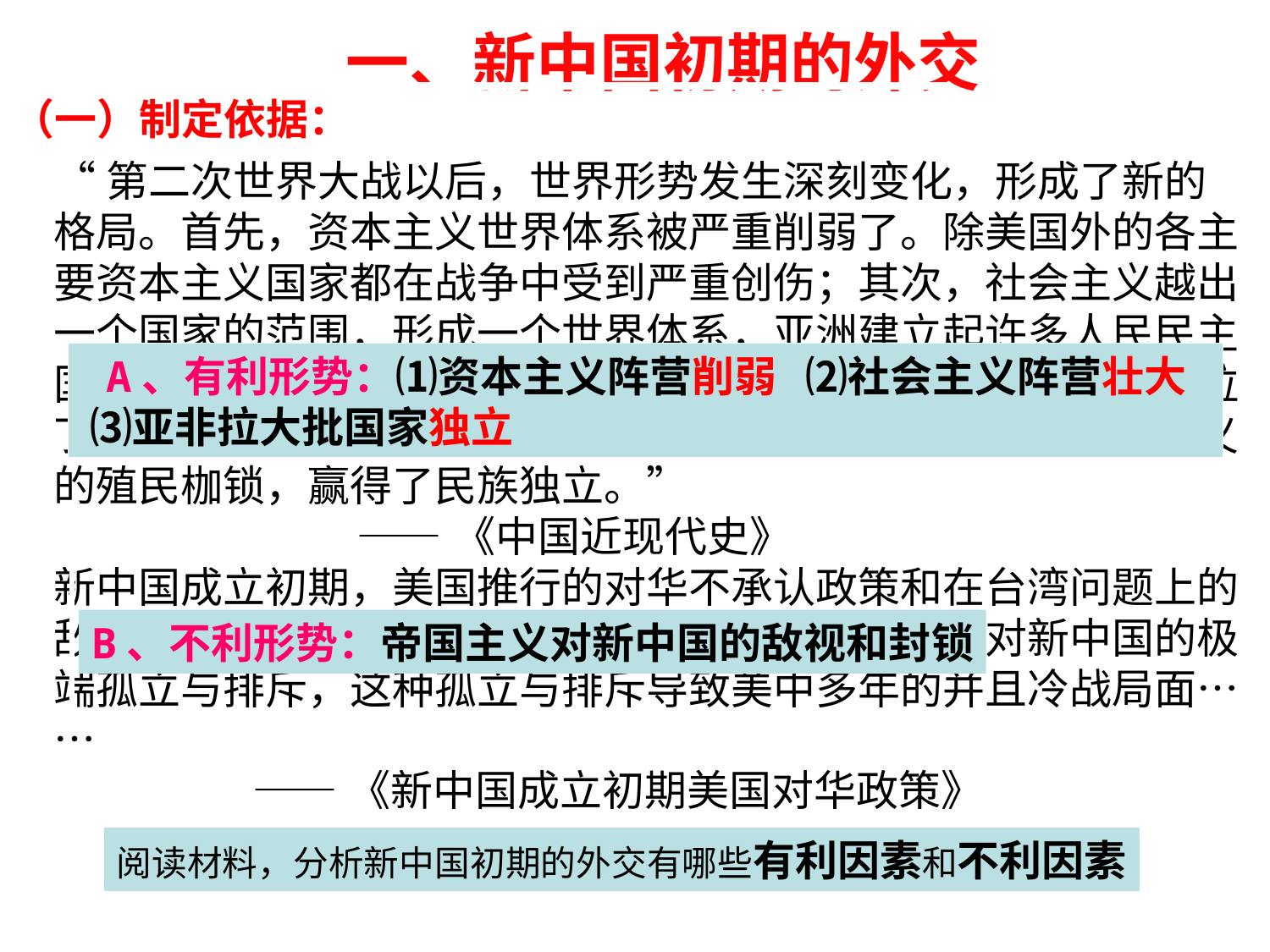

一、新中国初期的外交
（一）制定依据：
“第二次世界大战以后，世界形势发生深刻变化，形成了新的格局。首先，资本主义世界体系被严重削弱了。除美国外的各主要资本主义国家都在战争中受到严重创伤；其次，社会主义越出一个国家的范围，形成一个世界体系，亚洲建立起许多人民民主国家，并和苏联一起形成社会主义阵营；第三，亚洲、非洲、拉丁美洲人民的民族解放运动日益高涨，许多国家摆脱了帝国主义的殖民枷锁，赢得了民族独立。”
                                ——《中国近现代史》
新中国成立初期，美国推行的对华不承认政策和在台湾问题上的敌对姿态，是其从全球遏制共产主义的战略出发，对新中国的极端孤立与排斥，这种孤立与排斥导致美中多年的并且冷战局面……
                     ——《新中国成立初期美国对华政策》
 A、有利形势：⑴资本主义阵营削弱   ⑵社会主义阵营壮大    ⑶亚非拉大批国家独立

B、不利形势：帝国主义对新中国的敌视和封锁
阅读材料，分析新中国初期的外交有哪些有利因素和不利因素